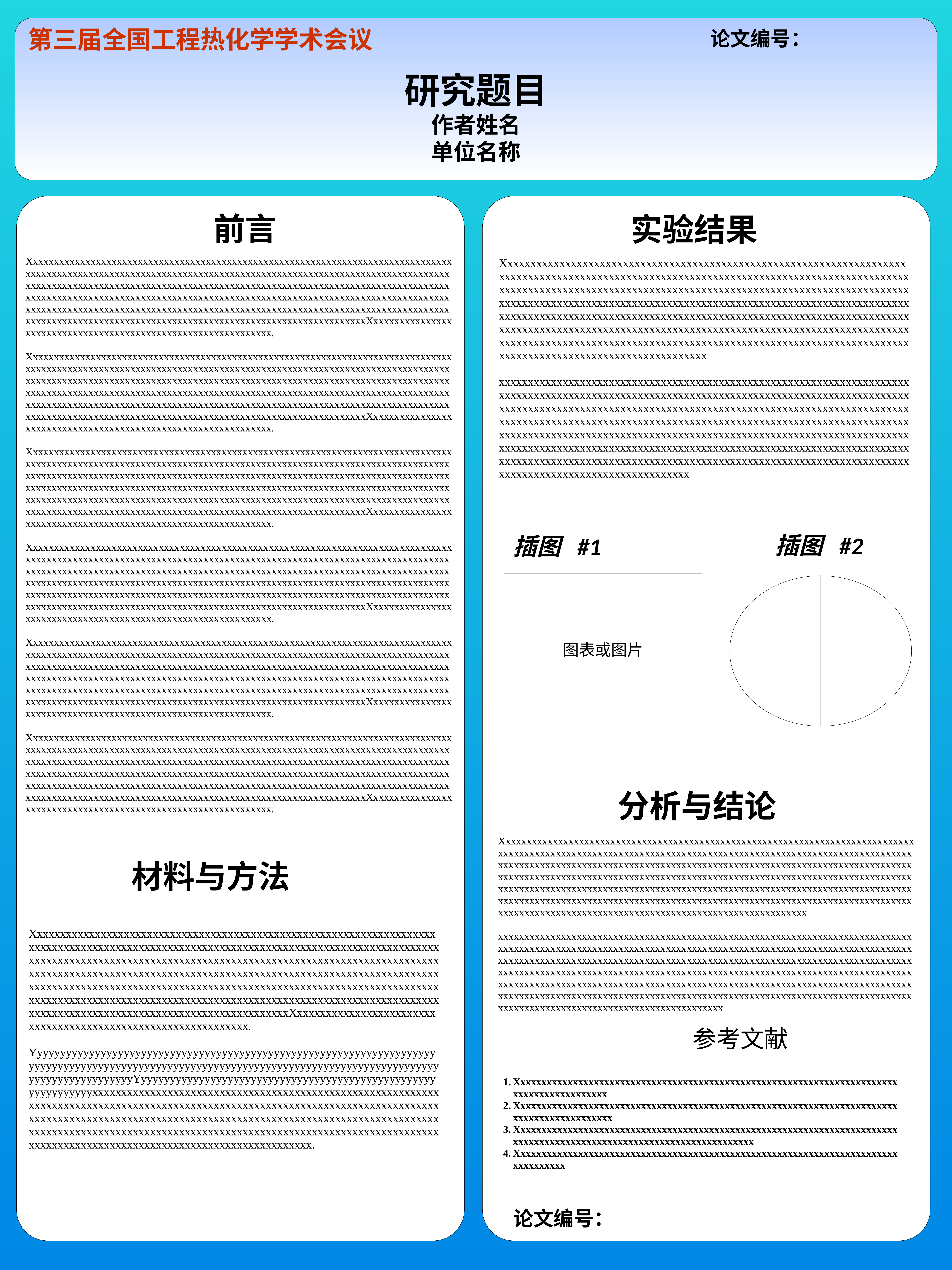

论文编号：
研究题目
作者姓名
单位名称

前言
实验结果
XxxxxxxxxxxxxxxxxxxxxxxxxxxxxxxxxxxxxxxxxxxxxxxxxxxxxxxxxxxxxxxxxxxxxxxxxxxxxxxxxxxxxxxxxxxxxxxxxxxxxxxxxxxxxxxxxxxxxxxxxxxxxxxxxxxxxxxxxxxxxxxxxxxxxxxxxxxxxxxxxxxxxxxxxxxxxxxxxxxxxxxxxxxxxxxxxxxxxxxxxxxxxxxxxxxxxxxxxxxxxxxxxxxxxxxxxxxxxxxxxxxxxxxxxxxxxxxxxxxxxxxxxxxxxxxxxxxxxxxxxxxxxxxxxxxxxxxxxxxxxxxxxxxxxxxxxxxxxxxxxxxxxxxxxxxxxxxxxxxxxxxxxxxxxxxxxxxxxxxxxxxxxxxxxxxxxxxxxxxxxxxxxxxxxxxxxxxxxxxxxxxxxxxxxxxxxxxxxxxxxxxxxxxxxxxxxxxxxxxxxxxxxxxxxxxxxxxxxxxxxxxxxxxxxxXxxxxxxxxxxxxxxxxxxxxxxxxxxxxxxxxxxxxxxxxxxxxxxxxxxxxxxxxxxxxxx.

XxxxxxxxxxxxxxxxxxxxxxxxxxxxxxxxxxxxxxxxxxxxxxxxxxxxxxxxxxxxxxxxxxxxxxxxxxxxxxxxxxxxxxxxxxxxxxxxxxxxxxxxxxxxxxxxxxxxxxxxxxxxxxxxxxxxxxxxxxxxxxxxxxxxxxxxxxxxxxxxxxxxxxxxxxxxxxxxxxxxxxxxxxxxxxxxxxxxxxxxxxxxxxxxxxxxxxxxxxxxxxxxxxxxxxxxxxxxxxxxxxxxxxxxxxxxxxxxxxxxxxxxxxxxxxxxxxxxxxxxxxxxxxxxxxxxxxxxxxxxxxxxxxxxxxxxxxxxxxxxxxxxxxxxxxxxxxxxxxxxxxxxxxxxxxxxxxxxxxxxxxxxxxxxxxxxxxxxxxxxxxxxxxxxxxxxxxxxxxxxxxxxxxxxxxxxxxxxxxxxxxxxxxxxxxxxxxxxxxxxxxxxxxxxxxxxxxxxxxxxxxxxxxxxxxXxxxxxxxxxxxxxxxxxxxxxxxxxxxxxxxxxxxxxxxxxxxxxxxxxxxxxxxxxxxxxx.

XxxxxxxxxxxxxxxxxxxxxxxxxxxxxxxxxxxxxxxxxxxxxxxxxxxxxxxxxxxxxxxxxxxxxxxxxxxxxxxxxxxxxxxxxxxxxxxxxxxxxxxxxxxxxxxxxxxxxxxxxxxxxxxxxxxxxxxxxxxxxxxxxxxxxxxxxxxxxxxxxxxxxxxxxxxxxxxxxxxxxxxxxxxxxxxxxxxxxxxxxxxxxxxxxxxxxxxxxxxxxxxxxxxxxxxxxxxxxxxxxxxxxxxxxxxxxxxxxxxxxxxxxxxxxxxxxxxxxxxxxxxxxxxxxxxxxxxxxxxxxxxxxxxxxxxxxxxxxxxxxxxxxxxxxxxxxxxxxxxxxxxxxxxxxxxxxxxxxxxxxxxxxxxxxxxxxxxxxxxxxxxxxxxxxxxxxxxxxxxxxxxxxxxxxxxxxxxxxxxxxxxxxxxxxxxxxxxxxxxxxxxxxxxxxxxxxxxxxxxxxxxxxxxxxxXxxxxxxxxxxxxxxxxxxxxxxxxxxxxxxxxxxxxxxxxxxxxxxxxxxxxxxxxxxxxxx.

XxxxxxxxxxxxxxxxxxxxxxxxxxxxxxxxxxxxxxxxxxxxxxxxxxxxxxxxxxxxxxxxxxxxxxxxxxxxxxxxxxxxxxxxxxxxxxxxxxxxxxxxxxxxxxxxxxxxxxxxxxxxxxxxxxxxxxxxxxxxxxxxxxxxxxxxxxxxxxxxxxxxxxxxxxxxxxxxxxxxxxxxxxxxxxxxxxxxxxxxxxxxxxxxxxxxxxxxxxxxxxxxxxxxxxxxxxxxxxxxxxxxxxxxxxxxxxxxxxxxxxxxxxxxxxxxxxxxxxxxxxxxxxxxxxxxxxxxxxxxxxxxxxxxxxxxxxxxxxxxxxxxxxxxxxxxxxxxxxxxxxxxxxxxxxxxxxxxxxxxxxxxxxxxxxxxxxxxxxxxxxxxxxxxxxxxxxxxxxxxxxxxxxxxxxxxxxxxxxxxxxxxxxxxxxxxxxxxxxxxxxxxxxxxxxxxxxxxxxxxxxxxxxxxxxXxxxxxxxxxxxxxxxxxxxxxxxxxxxxxxxxxxxxxxxxxxxxxxxxxxxxxxxxxxxxxx.

XxxxxxxxxxxxxxxxxxxxxxxxxxxxxxxxxxxxxxxxxxxxxxxxxxxxxxxxxxxxxxxxxxxxxxxxxxxxxxxxxxxxxxxxxxxxxxxxxxxxxxxxxxxxxxxxxxxxxxxxxxxxxxxxxxxxxxxxxxxxxxxxxxxxxxxxxxxxxxxxxxxxxxxxxxxxxxxxxxxxxxxxxxxxxxxxxxxxxxxxxxxxxxxxxxxxxxxxxxxxxxxxxxxxxxxxxxxxxxxxxxxxxxxxxxxxxxxxxxxxxxxxxxxxxxxxxxxxxxxxxxxxxxxxxxxxxxxxxxxxxxxxxxxxxxxxxxxxxxxxxxxxxxxxxxxxxxxxxxxxxxxxxxxxxxxxxxxxxxxxxxxxxxxxxxxxxxxxxxxxxxxxxxxxxxxxxxxxxxxxxxxxxxxxxxxxxxxxxxxxxxxxxxxxxxxxxxxxxxxxxxxxxxxxxxxxxxxxxxxxxxxxxxxxxxXxxxxxxxxxxxxxxxxxxxxxxxxxxxxxxxxxxxxxxxxxxxxxxxxxxxxxxxxxxxxxx.

XxxxxxxxxxxxxxxxxxxxxxxxxxxxxxxxxxxxxxxxxxxxxxxxxxxxxxxxxxxxxxxxxxxxxxxxxxxxxxxxxxxxxxxxxxxxxxxxxxxxxxxxxxxxxxxxxxxxxxxxxxxxxxxxxxxxxxxxxxxxxxxxxxxxxxxxxxxxxxxxxxxxxxxxxxxxxxxxxxxxxxxxxxxxxxxxxxxxxxxxxxxxxxxxxxxxxxxxxxxxxxxxxxxxxxxxxxxxxxxxxxxxxxxxxxxxxxxxxxxxxxxxxxxxxxxxxxxxxxxxxxxxxxxxxxxxxxxxxxxxxxxxxxxxxxxxxxxxxxxxxxxxxxxxxxxxxxxxxxxxxxxxxxxxxxxxxxxxxxxxxxxxxxxxxxxxxxxxxxxxxxxxxxxxxxxxxxxxxxxxxxxxxxxxxxxxxxxxxxxxxxxxxxxxxxxxxxxxxxxxxxxxxxxxxxxxxxxxxxxxxxxxxxxxxxXxxxxxxxxxxxxxxxxxxxxxxxxxxxxxxxxxxxxxxxxxxxxxxxxxxxxxxxxxxxxxx.

Xxxxxxxxxxxxxxxxxxxxxxxxxxxxxxxxxxxxxxxxxxxxxxxxxxxxxxxxxxxxxxxxxxxxxxxxxxxxxxxxxxxxxxxxxxxxxxxxxxxxxxxxxxxxxxxxxxxxxxxxxxxxxxxxxxxxxxxxxxxxxxxxxxxxxxxxxxxxxxxxxxxxxxxxxxxxxxxxxxxxxxxxxxxxxxxxxxxxxxxxxxxxxxxxxxxxxxxxxxxxxxxxxxxxxxxxxxxxxxxxxxxxxxxxxxxxxxxxxxxxxxxxxxxxxxxxxxxxxxxxxxxxxxxxxxxxxxxxxxxxxxxxxxxxxxxxxxxxxxxxxxxxxxxxxxxxxxxxxxxxxxxxxxxxxxxxxxxxxxxxxxxxxxxxxxxxxxxxxxxxxxxxxxxxxxxxxxxxxxxxxxxxxxxxxxxxxxxxxxxxxxxxxxxxxxxxxxxxxxxxxxxxxxxxxxxxxxxxxxxxxxxxxxxxxxxxxxxxxxxxxxxxxxxxxxxxxxxxxxxxxxxxxxxxxxxxxxxxxxxxxxxxxxxxxxxx

xxxxxxxxxxxxxxxxxxxxxxxxxxxxxxxxxxxxxxxxxxxxxxxxxxxxxxxxxxxxxxxxxxxxxxxxxxxxxxxxxxxxxxxxxxxxxxxxxxxxxxxxxxxxxxxxxxxxxxxxxxxxxxxxxxxxxxxxxxxxxxxxxxxxxxxxxxxxxxxxxxxxxxxxxxxxxxxxxxxxxxxxxxxxxxxxxxxxxxxxxxxxxxxxxxxxxxxxxxxxxxxxxxxxxxxxxxxxxxxxxxxxxxxxxxxxxxxxxxxxxxxxxxxxxxxxxxxxxxxxxxxxxxxxxxxxxxxxxxxxxxxxxxxxxxxxxxxxxxxxxxxxxxxxxxxxxxxxxxxxxxxxxxxxxxxxxxxxxxxxxxxxxxxxxxxxxxxxxxxxxxxxxxxxxxxxxxxxxxxxxxxxxxxxxxxxxxxxxxxxxxxxxxxxxxxxxxxxxxxxxxxxxxxxxxxxxxxxxxxxxxxxxxxxxxxxxxxxxxxxxxxxxxxxxxxxxxxxxxxxxxxxxxxxxxxxxxxxxxxxxxxxxxxxxx

插图  #2
插图  #1
图表或图片

分析与结论
Xxxxxxxxxxxxxxxxxxxxxxxxxxxxxxxxxxxxxxxxxxxxxxxxxxxxxxxxxxxxxxxxxxxxxxxxxxxxxxxxxxxxxxxxxxxxxxxxxxxxxxxxxxxxxxxxxxxxxxxxxxxxxxxxxxxxxxxxxxxxxxxxxxxxxxxxxxxxxxxxxxxxxxxxxxxxxxxxxxxxxxxxxxxxxxxxxxxxxxxxxxxxxxxxxxxxxxxxxxxxxxxxxxxxxxxxxxxxxxxxxxxxxxxxxxxxxxxxxxxxxxxxxxxxxxxxxxxxxxxxxxxxxxxxxxxxxxxxxxxxxxxxxxxxxxxxxxxxxxxxxxxxxxxxxxxxxxxxxxxxxxxxxxxxxxxxxxxxxxxxxxxxxxxxxxxxxxxxxxxxxxxxxxxxxxxxxxxxxxxxxxxxxxxxxxxxxxxxxxxxxxxxxxxxxxxxxxxxxxxxxxxxxxxxxxxxxxxxxxxxxxxxxxxxxxxxxxxxxxxxxxxxxxxxxxxxxxxxxxxxxxxxxxxxxxxxxxxxxxxxxxxxxxxxxxxxx

xxxxxxxxxxxxxxxxxxxxxxxxxxxxxxxxxxxxxxxxxxxxxxxxxxxxxxxxxxxxxxxxxxxxxxxxxxxxxxxxxxxxxxxxxxxxxxxxxxxxxxxxxxxxxxxxxxxxxxxxxxxxxxxxxxxxxxxxxxxxxxxxxxxxxxxxxxxxxxxxxxxxxxxxxxxxxxxxxxxxxxxxxxxxxxxxxxxxxxxxxxxxxxxxxxxxxxxxxxxxxxxxxxxxxxxxxxxxxxxxxxxxxxxxxxxxxxxxxxxxxxxxxxxxxxxxxxxxxxxxxxxxxxxxxxxxxxxxxxxxxxxxxxxxxxxxxxxxxxxxxxxxxxxxxxxxxxxxxxxxxxxxxxxxxxxxxxxxxxxxxxxxxxxxxxxxxxxxxxxxxxxxxxxxxxxxxxxxxxxxxxxxxxxxxxxxxxxxxxxxxxxxxxxxxxxxxxxxxxxxxxxxxxxxxxxxxxxxxxxxxxxxxxxxxxxxxxxxxxxxxxxxxxxxxxxxxxxxxxxxxxxxxxxxxxxxxxxxx

材料与方法
XxxxxxxxxxxxxxxxxxxxxxxxxxxxxxxxxxxxxxxxxxxxxxxxxxxxxxxxxxxxxxxxxxxxxxxxxxxxxxxxxxxxxxxxxxxxxxxxxxxxxxxxxxxxxxxxxxxxxxxxxxxxxxxxxxxxxxxxxxxxxxxxxxxxxxxxxxxxxxxxxxxxxxxxxxxxxxxxxxxxxxxxxxxxxxxxxxxxxxxxxxxxxxxxxxxxxxxxxxxxxxxxxxxxxxxxxxxxxxxxxxxxxxxxxxxxxxxxxxxxxxxxxxxxxxxxxxxxxxxxxxxxxxxxxxxxxxxxxxxxxxxxxxxxxxxxxxxxxxxxxxxxxxxxxxxxxxxxxxxxxxxxxxxxxxxxxxxxxxxxxxxxxxxxxxxxxxxxxxxxxxxxxxxxxxxxxxxxxxxxxxxxxxxxxxxxxxxxxxxxxxxxxxxxxxxxxxxxxxxxxxxxxxxxxxxxxxxxxxxxxxxxxxxxxxXxxxxxxxxxxxxxxxxxxxxxxxxxxxxxxxxxxxxxxxxxxxxxxxxxxxxxxxxxxxxxx.

YyyyyyyyyyyyyyyyyyyyyyyyyyyyyyyyyyyyyyyyyyyyyyyyyyyyyyyyyyyyyyyyyyyyyyyyyyyyyyyyyyyyyyyyyyyyyyyyyyyyyyyyyyyyyyyyyyyyyyyyyyyyyyyyyyyyyyyyyyyyyyyyyyyyyyyyyyyyyyyYyyyyyyyyyyyyyyyyyyyyyyyyyyyyyyyyyyyyyyyyyyyyyyyyyyyyyyyyyyyyyyxxxxxxxxxxxxxxxxxxxxxxxxxxxxxxxxxxxxxxxxxxxxxxxxxxxxxxxxxxxxxxxxxxxxxxxxxxxxxxxxxxxxxxxxxxxxxxxxxxxxxxxxxxxxxxxxxxxxxxxxxxxxxxxxxxxxxxxxxxxxxxxxxxxxxxxxxxxxxxxxxxxxxxxxxxxxxxxxxxxxxxxxxxxxxxxxxxxxxxxxxxxxxxxxxxxxxxxxxxxxxxxxxxxxxxxxxxxxxxxxxxxxxxxxxxxxxxxxxxxxxxxxxxxxxxxxxxxxxxxxxxxxxxxxxxxxxxxxxxxxxxxxxxxxxxxxxxxxxxxxxx.

参考文献

Xxxxxxxxxxxxxxxxxxxxxxxxxxxxxxxxxxxxxxxxxxxxxxxxxxxxxxxxxxxxxxxxxxxxxxxxxxxxxxxxxxxxxxxxxxx
Xxxxxxxxxxxxxxxxxxxxxxxxxxxxxxxxxxxxxxxxxxxxxxxxxxxxxxxxxxxxxxxxxxxxxxxxxxxxxxxxxxxxxxxxxxxx
Xxxxxxxxxxxxxxxxxxxxxxxxxxxxxxxxxxxxxxxxxxxxxxxxxxxxxxxxxxxxxxxxxxxxxxxxxxxxxxxxxxxxxxxxxxxxxxxxxxxxxxxxxxxxxxxxxxxxxxx
Xxxxxxxxxxxxxxxxxxxxxxxxxxxxxxxxxxxxxxxxxxxxxxxxxxxxxxxxxxxxxxxxxxxxxxxxxxxxxxxxxxx

论文编号：
第三届全国工程热化学学术会议